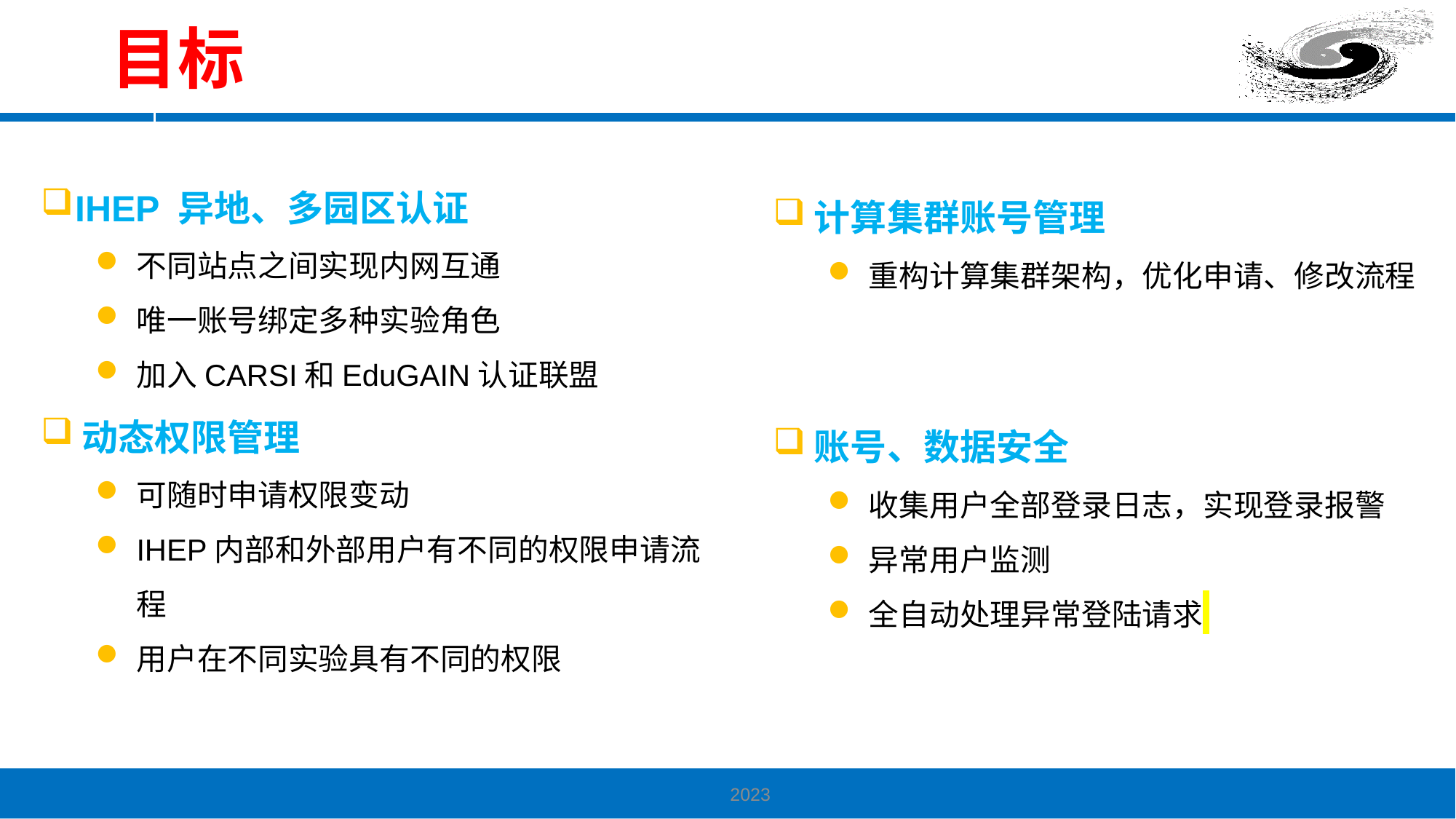

目标
IHEP 异地、多园区认证
不同站点之间实现内网互通
唯一账号绑定多种实验角色
加入CARSI和EduGAIN认证联盟
动态权限管理
可随时申请权限变动
IHEP内部和外部用户有不同的权限申请流程
用户在不同实验具有不同的权限

计算集群账号管理
重构计算集群架构，优化申请、修改流程

账号、数据安全
收集用户全部登录日志，实现登录报警
异常用户监测
全自动处理异常登陆请求

2023
6